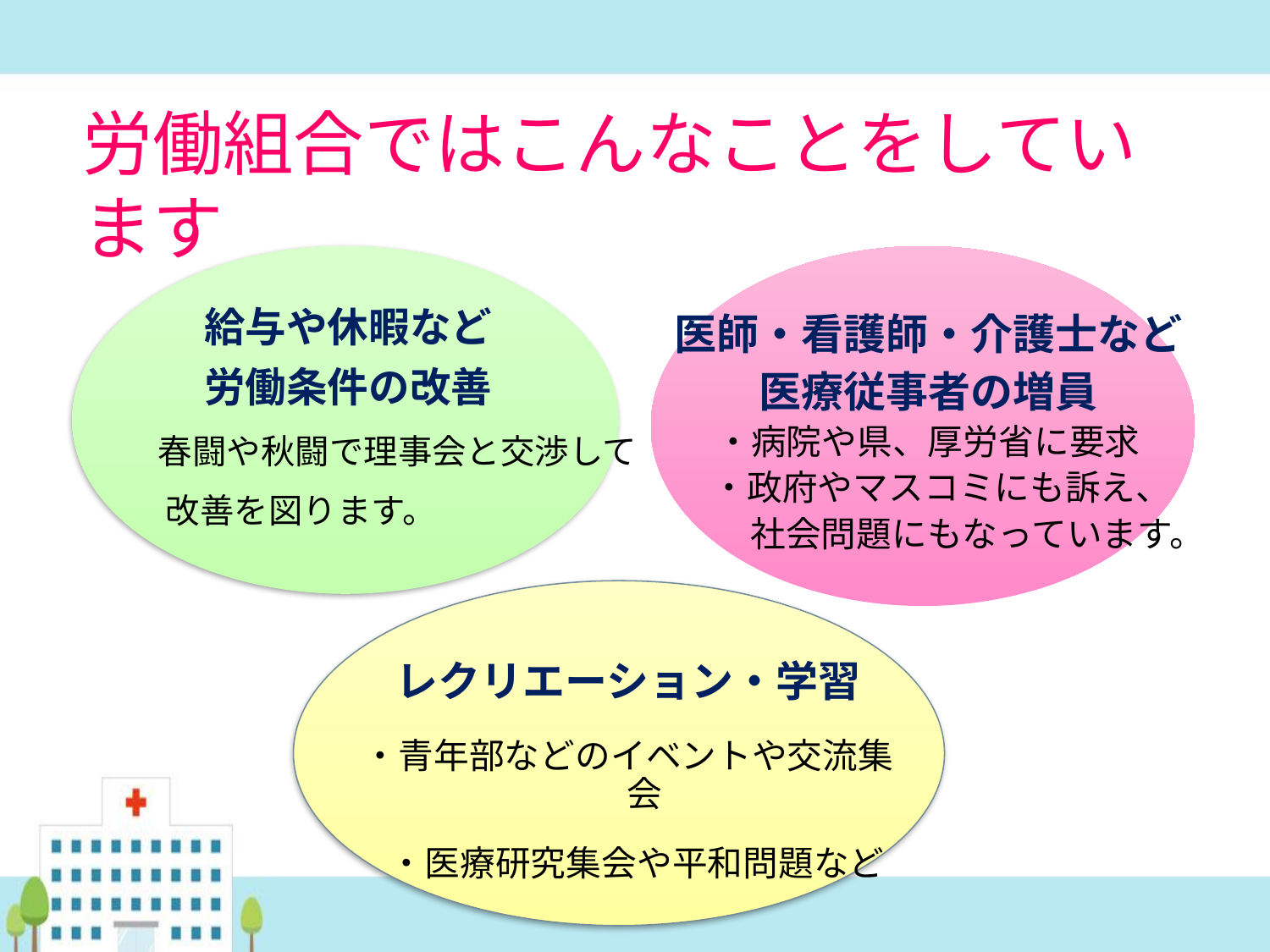

# 労働組合ではこんなことをしています

給与や休暇など
労働条件の改善
　　　春闘や秋闘で理事会と交渉して
　　　 改善を図ります。
医師・看護師・介護士など
医療従事者の増員
・病院や県、厚労省に要求
        ・政府やマスコミにも訴え、
　　     社会問題にもなっています。

レクリエーション・学習
・青年部などのイベントや交流集会
　・医療研究集会や平和問題など